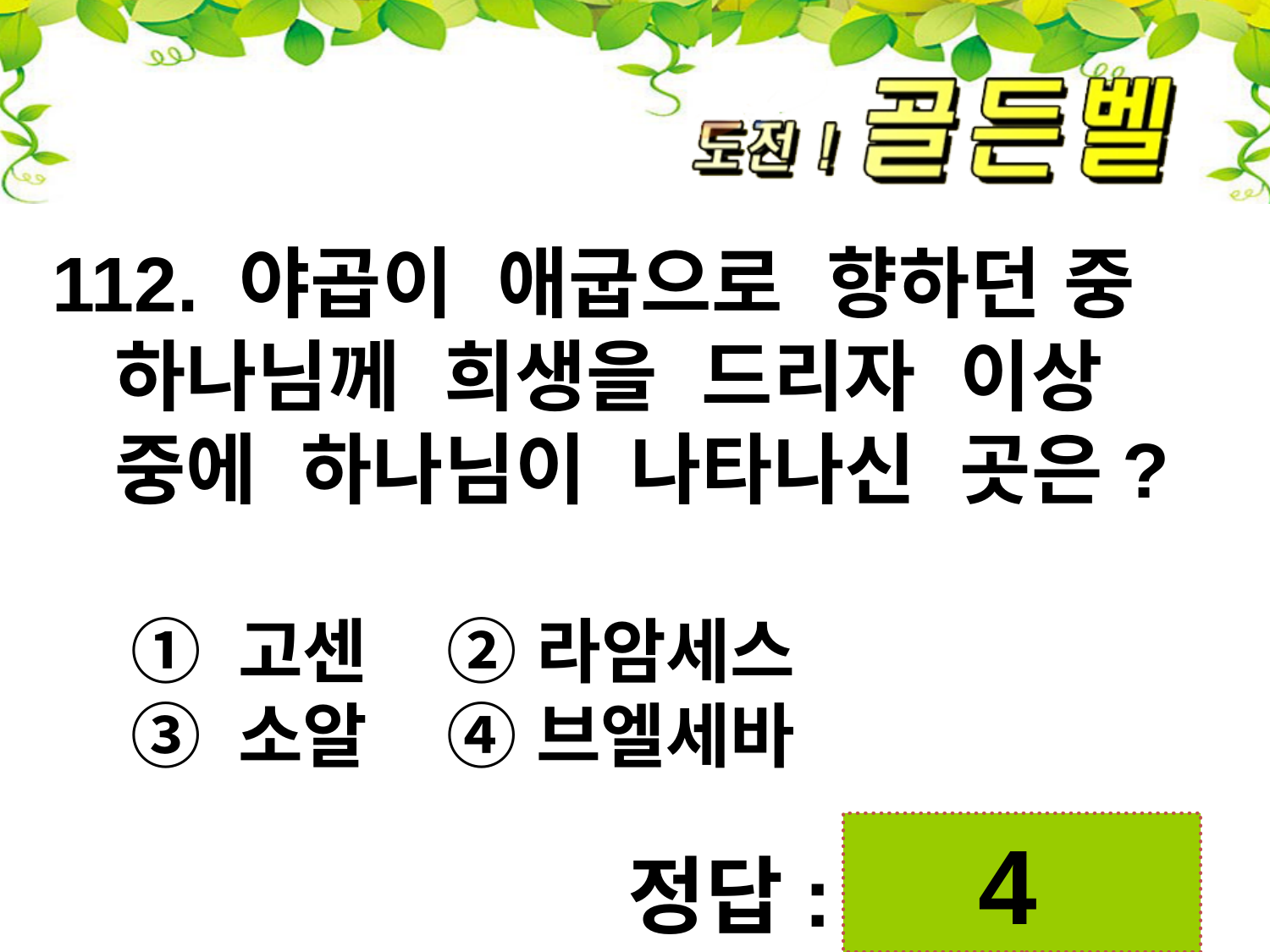

112. 야곱이  애굽으로  향하던 중
  하나님께  희생을  드리자  이상
  중에  하나님이  나타나신  곳은?

    ① 고센    ② 라암세스
    ③ 소알    ④ 브엘세바
4
정답: